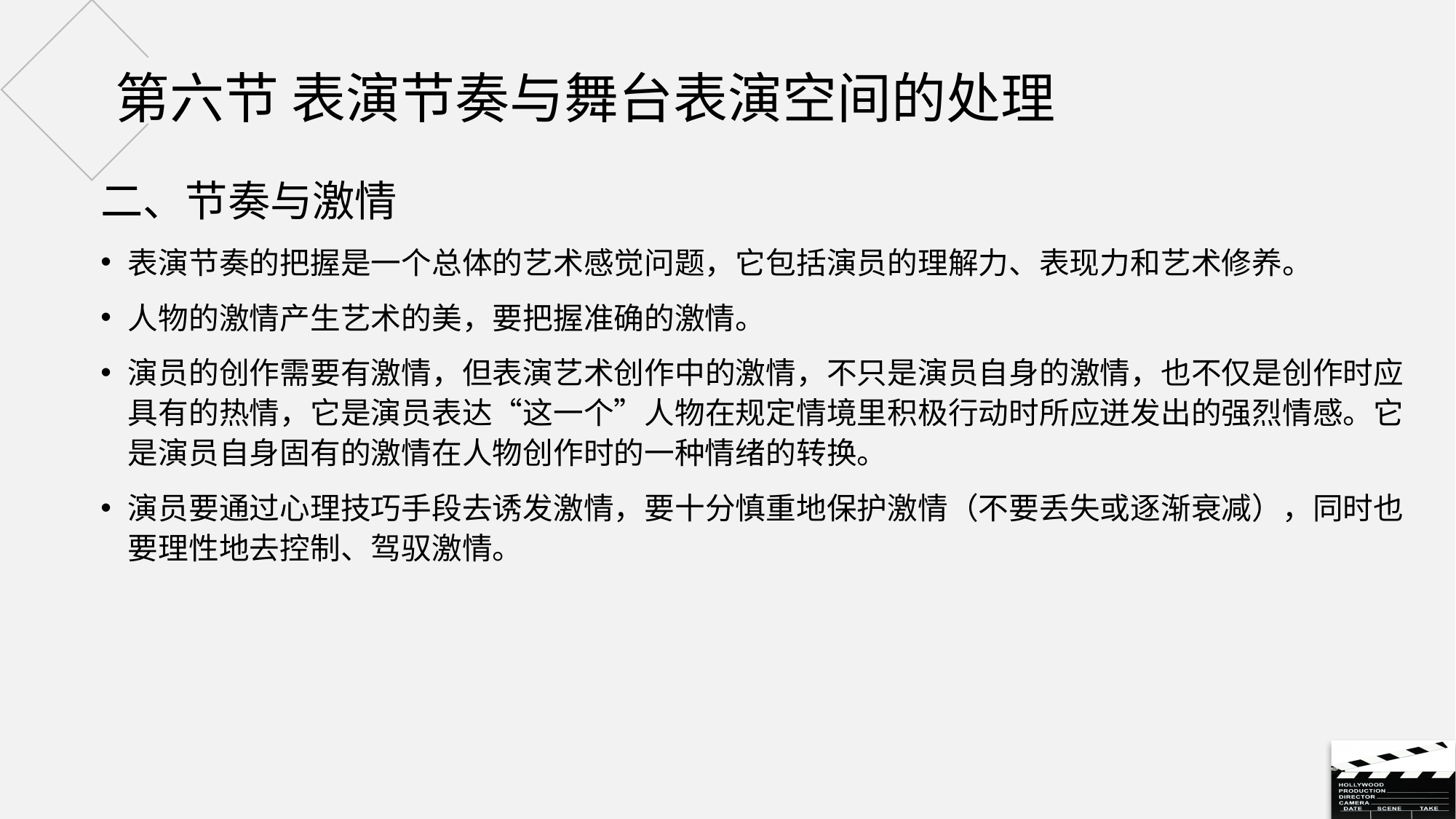

# 第六节 表演节奏与舞台表演空间的处理
二、节奏与激情
表演节奏的把握是一个总体的艺术感觉问题，它包括演员的理解力、表现力和艺术修养。
人物的激情产生艺术的美，要把握准确的激情。
演员的创作需要有激情，但表演艺术创作中的激情，不只是演员自身的激情，也不仅是创作时应具有的热情，它是演员表达“这一个”人物在规定情境里积极行动时所应迸发出的强烈情感。它是演员自身固有的激情在人物创作时的一种情绪的转换。
演员要通过心理技巧手段去诱发激情，要十分慎重地保护激情（不要丢失或逐渐衰减），同时也要理性地去控制、驾驭激情。